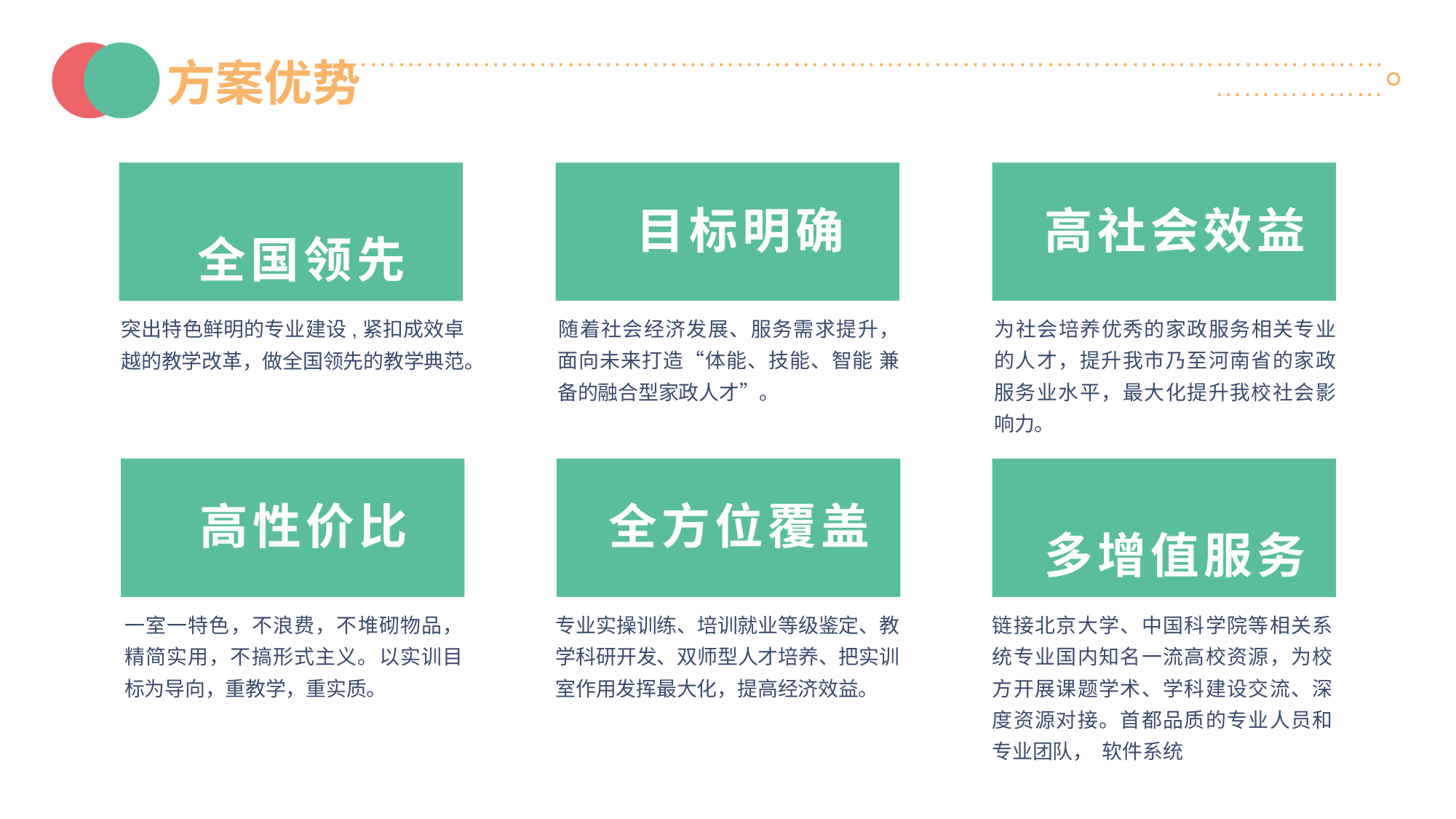

方案优势
…………………………………………………………………………………………………………………

全国领先
目标明确
高社会效益
突出特色鲜明的专业建设,紧扣成效卓越的教学改革，做全国领先的教学典范。

随着社会经济发展、服务需求提升， 面向未来打造“体能、技能、智能 兼备的融合型家政人才”。

为社会培养优秀的家政服务相关专业的人才，提升我市乃至河南省的家政服务业水平，最大化提升我校社会影响力。

全方位覆盖
高性价比

多增值服务
一室一特色，不浪费，不堆砌物品， 精简实用，不搞形式主义。以实训目标为导向，重教学，重实质。

专业实操训练、培训就业等级鉴定、教 学科研开发、双师型人才培养、把实训 室作用发挥最大化，提高经济效益。

链接北京大学、中国科学院等相关系统专业国内知名一流高校资源，为校方开展课题学术、学科建设交流、深度资源对接。首都品质的专业人员和专业团队，  软件系统